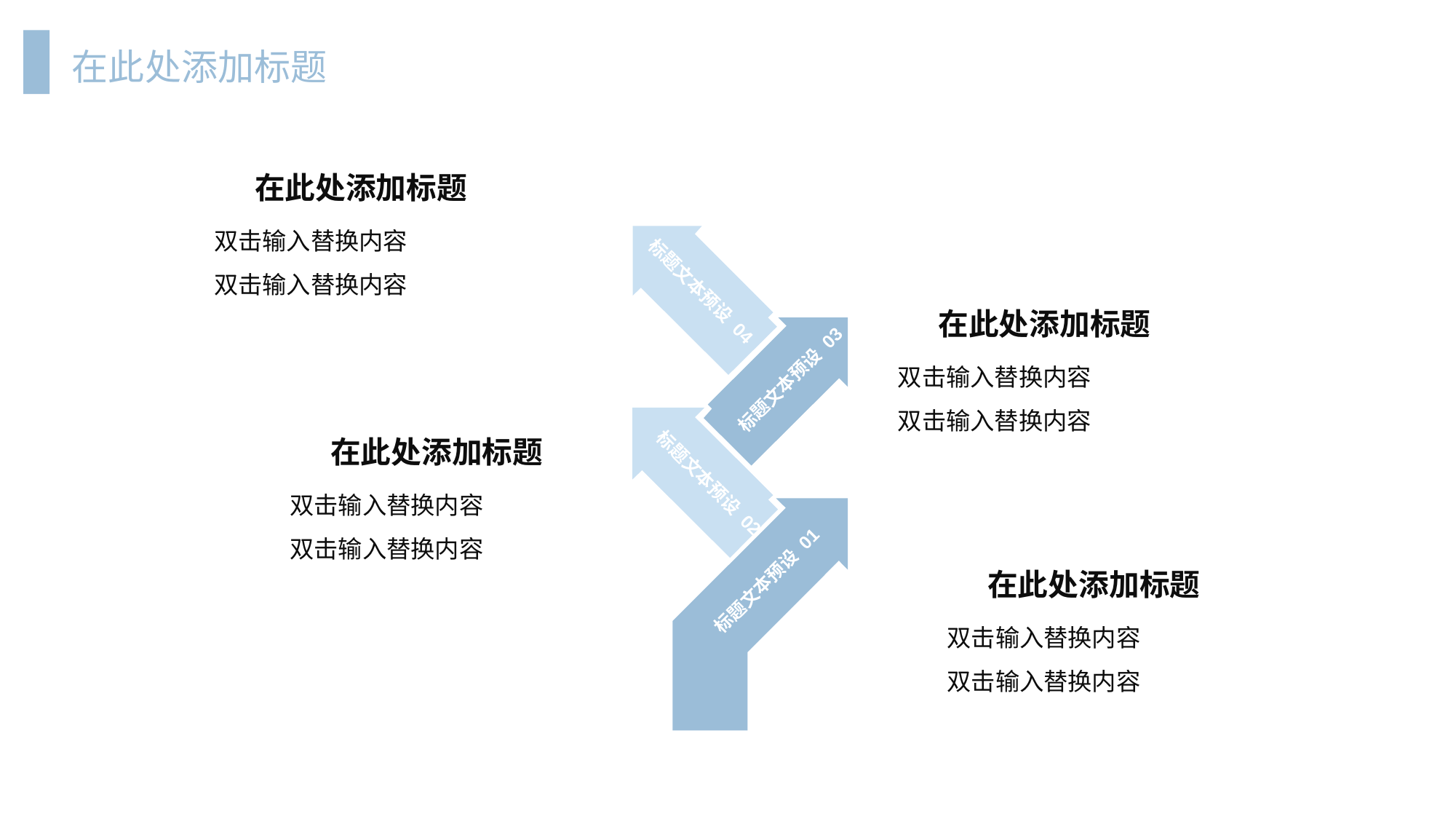

在此处添加标题
 在此处添加标题
双击输入替换内容
双击输入替换内容

标题文本预设 04

标题文本预设 03

标题文本预设 02

标题文本预设 01
 在此处添加标题
双击输入替换内容
双击输入替换内容
 在此处添加标题
双击输入替换内容
双击输入替换内容
 在此处添加标题
双击输入替换内容
双击输入替换内容